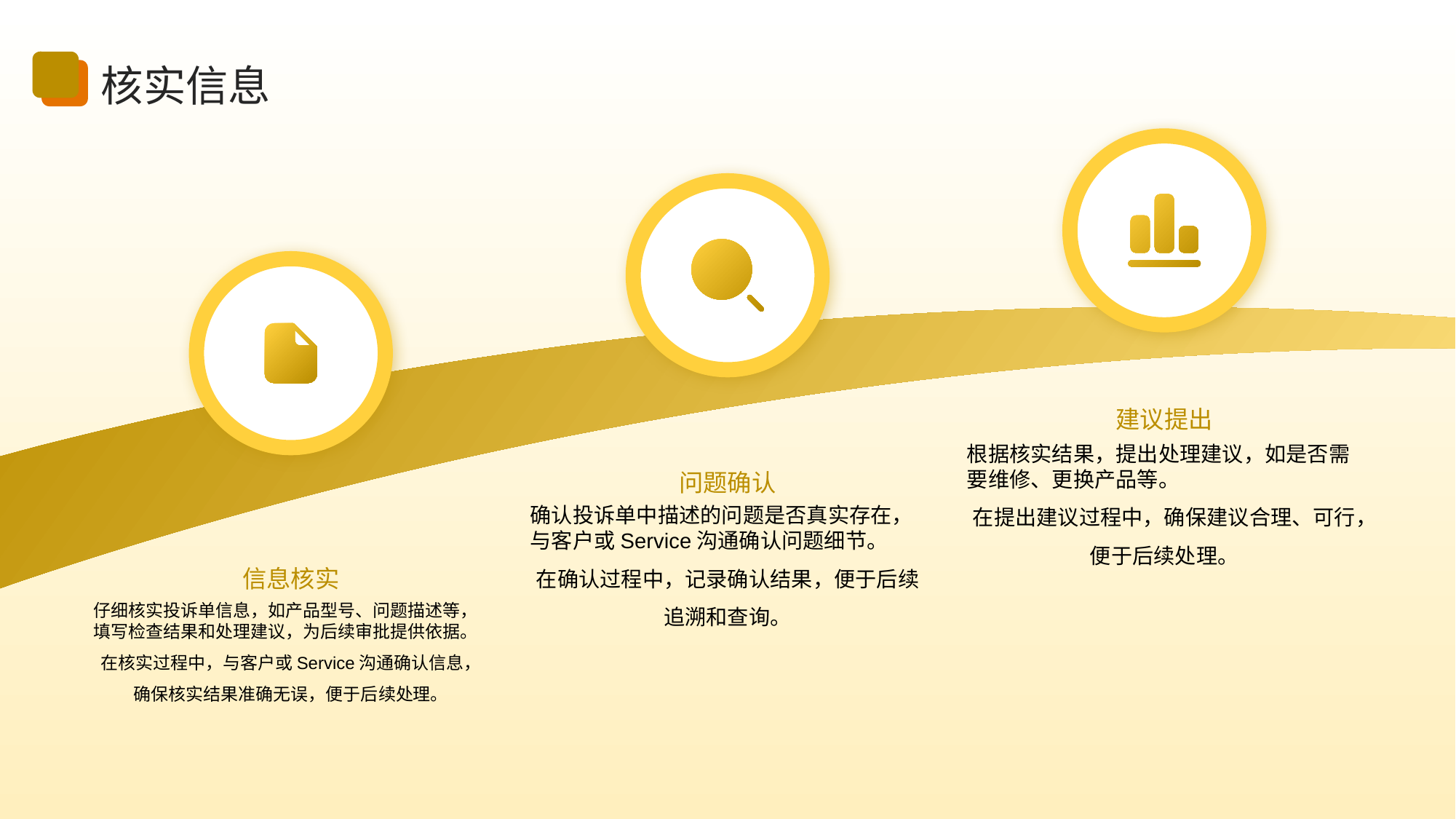

核实信息

建议提出
问题确认
根据核实结果，提出处理建议，如是否需要维修、更换产品等。
在提出建议过程中，确保建议合理、可行，便于后续处理。
确认投诉单中描述的问题是否真实存在，与客户或Service沟通确认问题细节。
在确认过程中，记录确认结果，便于后续追溯和查询。
信息核实
仔细核实投诉单信息，如产品型号、问题描述等，填写检查结果和处理建议，为后续审批提供依据。
在核实过程中，与客户或Service沟通确认信息，确保核实结果准确无误，便于后续处理。